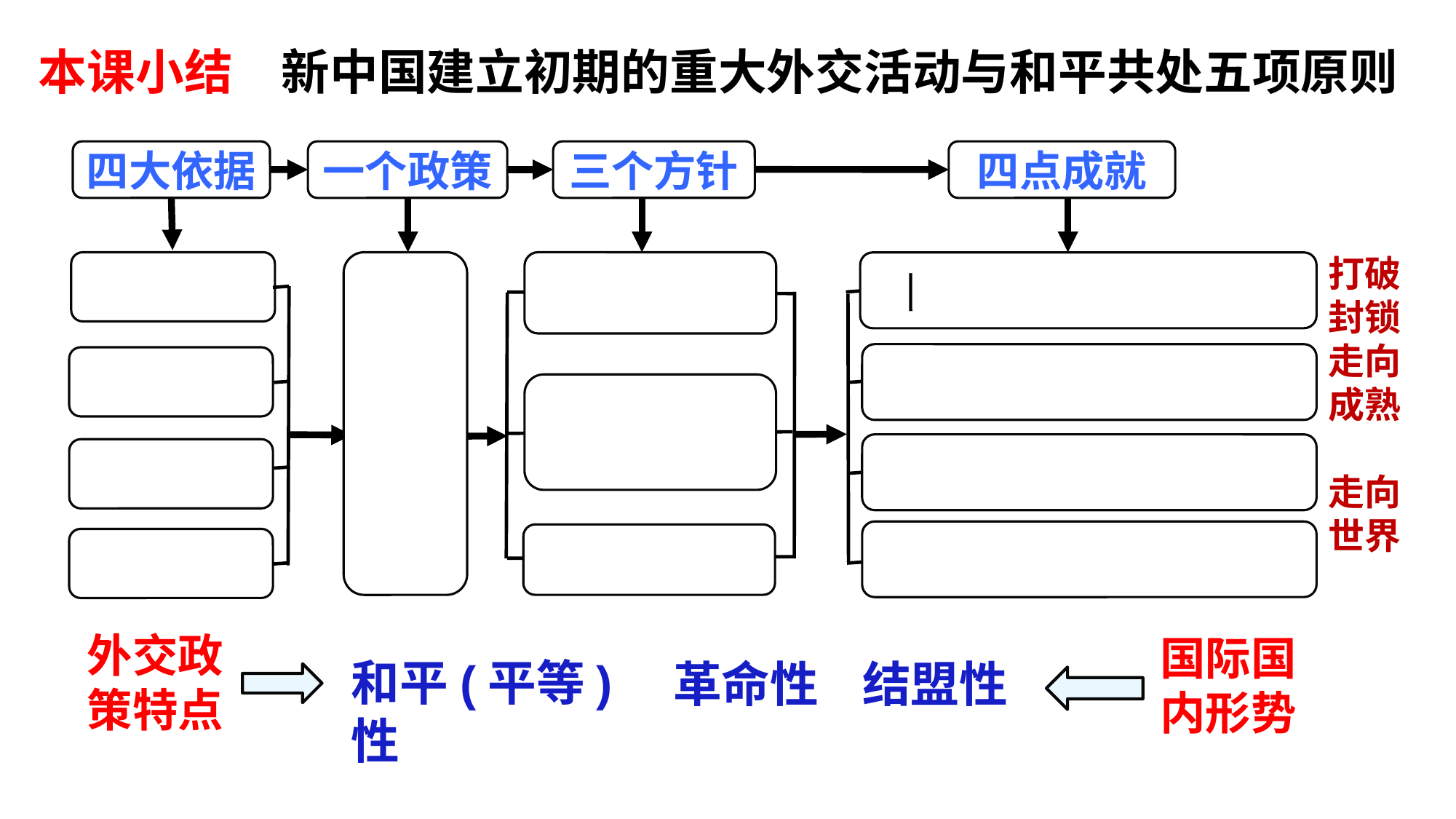

本课小结　新中国建立初期的重大外交活动与和平共处五项原则
四大依据
一个政策
三个方针
四点成就
国家利益
国家性质
国家实力
内外环境
独立自主和平外交
另起炉灶
打扫干净
屋子再请客
一边倒
同苏联等17国建交
提出和平共处五项原则
参加万隆会议
参加日内瓦会议
打破封锁走向成熟

走向世界

外交政策特点

国际国内形势

和平(平等)性
革命性
结盟性